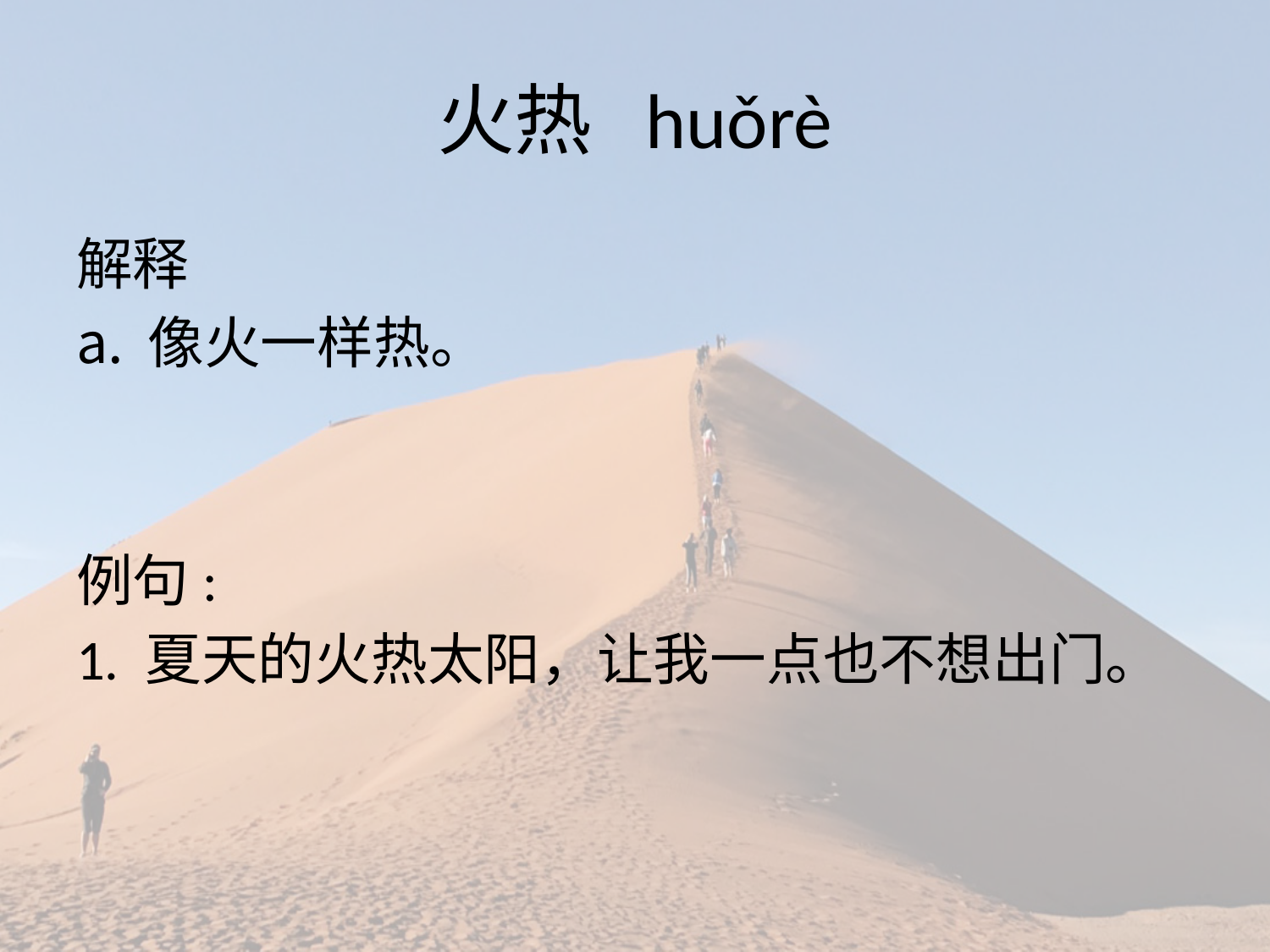

# 火热  huǒrè
解释
像火一样热。

例句:
1. 夏天的火热太阳，让我一点也不想出门。